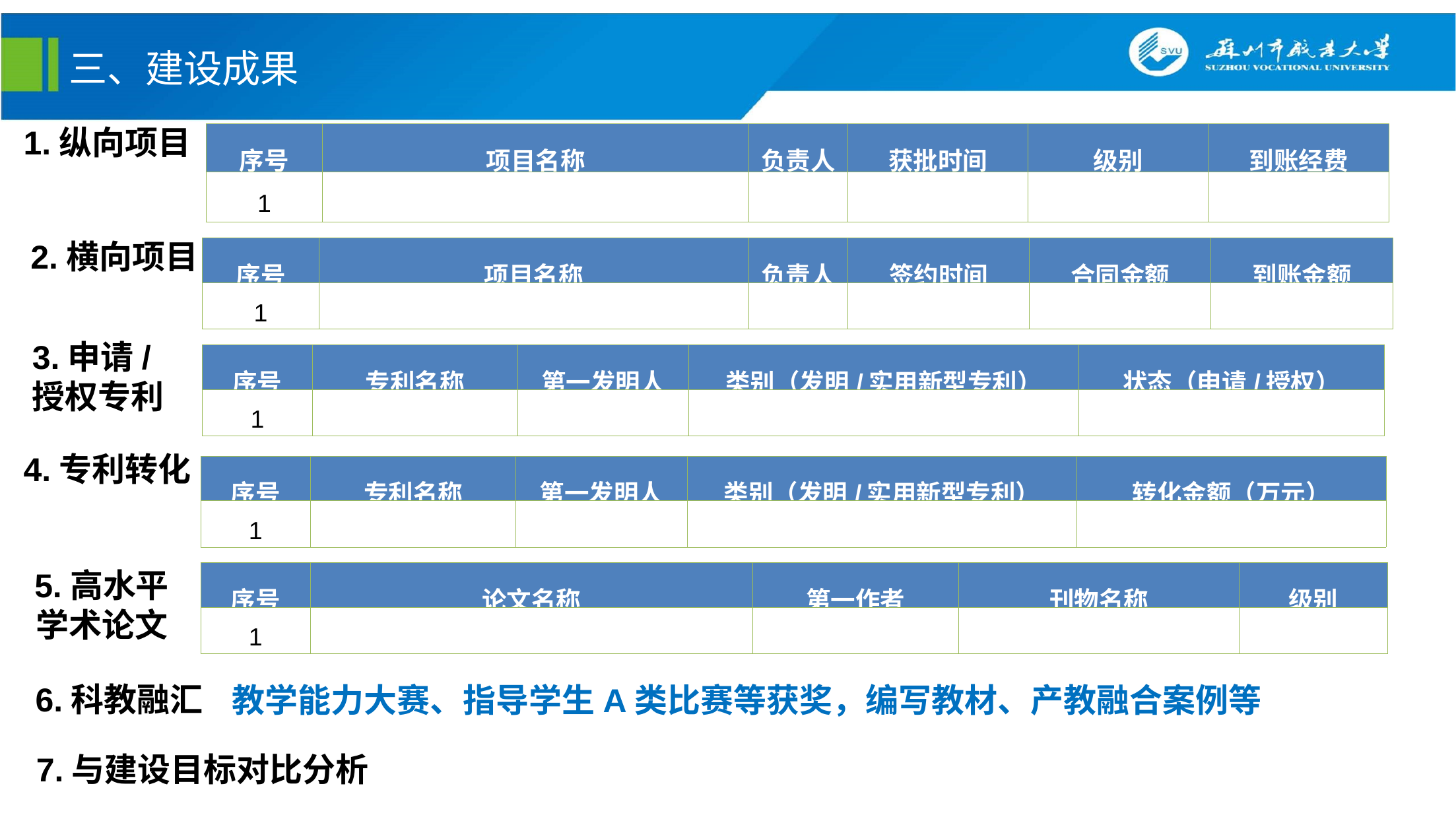

三、建设成果
1.纵向项目
| 序号 | 项目名称 | 负责人 | 获批时间 | 级别 | 到账经费 |
| --- | --- | --- | --- | --- | --- |
| 1 |  |  |  |  |  |
2.横向项目
| 序号 | 项目名称 | 负责人 | 签约时间 | 合同金额 | 到账金额 |
| --- | --- | --- | --- | --- | --- |
| 1 |  |  |  |  |  |
3.申请/
授权专利
| 序号 | 专利名称 | 第一发明人 | 类别（发明/实用新型专利） | 状态（申请/授权） |
| --- | --- | --- | --- | --- |
| 1 |  |  |  |  |
4.专利转化
| 序号 | 专利名称 | 第一发明人 | 类别（发明/实用新型专利） | 转化金额（万元） |
| --- | --- | --- | --- | --- |
| 1 |  |  |  |  |
5.高水平
学术论文
| 序号 | 论文名称 | 第一作者 | 刊物名称 | 级别 |
| --- | --- | --- | --- | --- |
| 1 |  |  |  |  |
6.科教融汇
教学能力大赛、指导学生A类比赛等获奖，编写教材、产教融合案例等
7.与建设目标对比分析